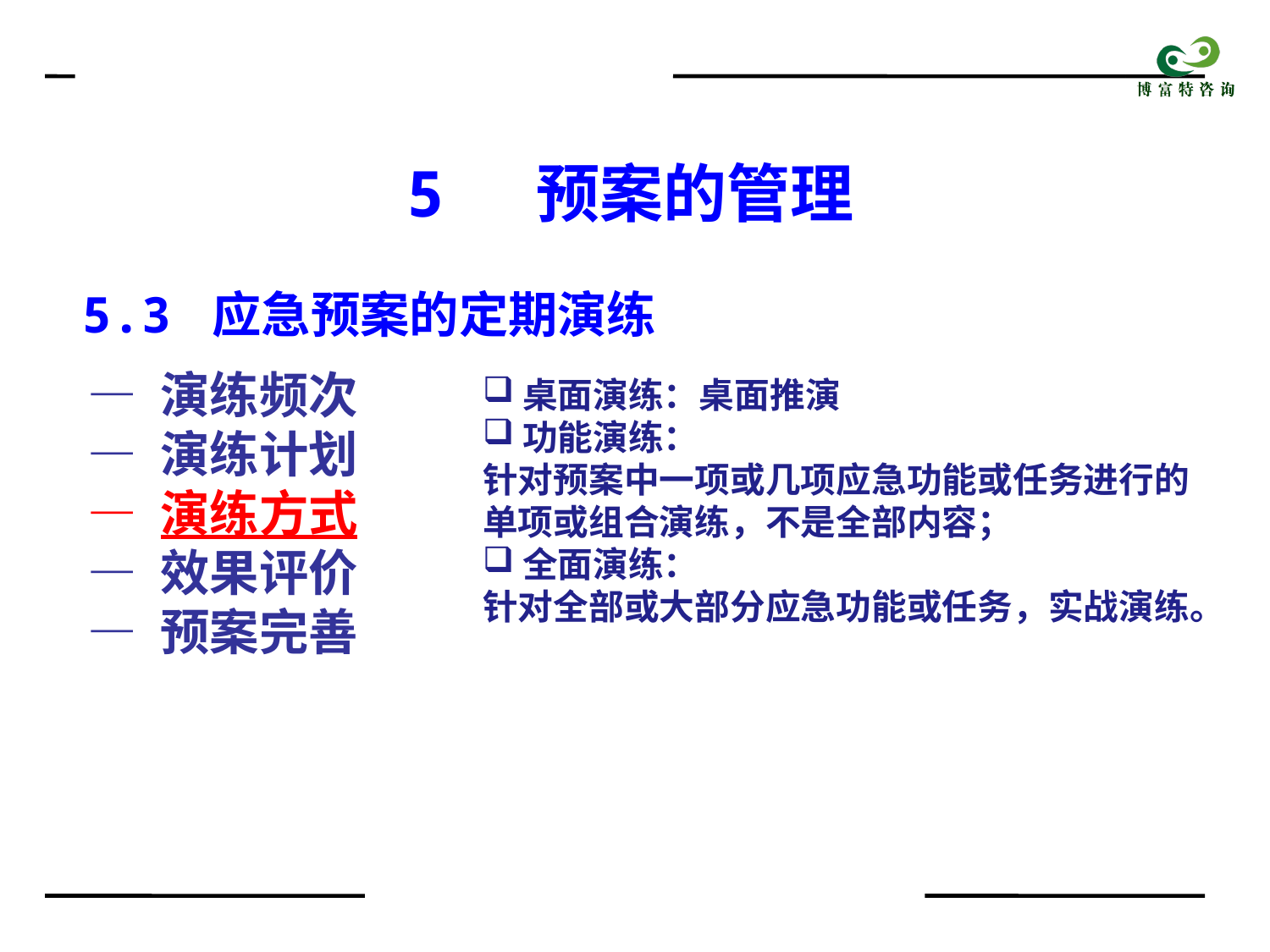

5  预案的管理
5.3 应急预案的定期演练

 — 演练频次
 — 演练计划
 — 演练方式
 — 效果评价
 — 预案完善
桌面演练：桌面推演
功能演练：
针对预案中一项或几项应急功能或任务进行的
单项或组合演练，不是全部内容；
全面演练：
针对全部或大部分应急功能或任务，实战演练。